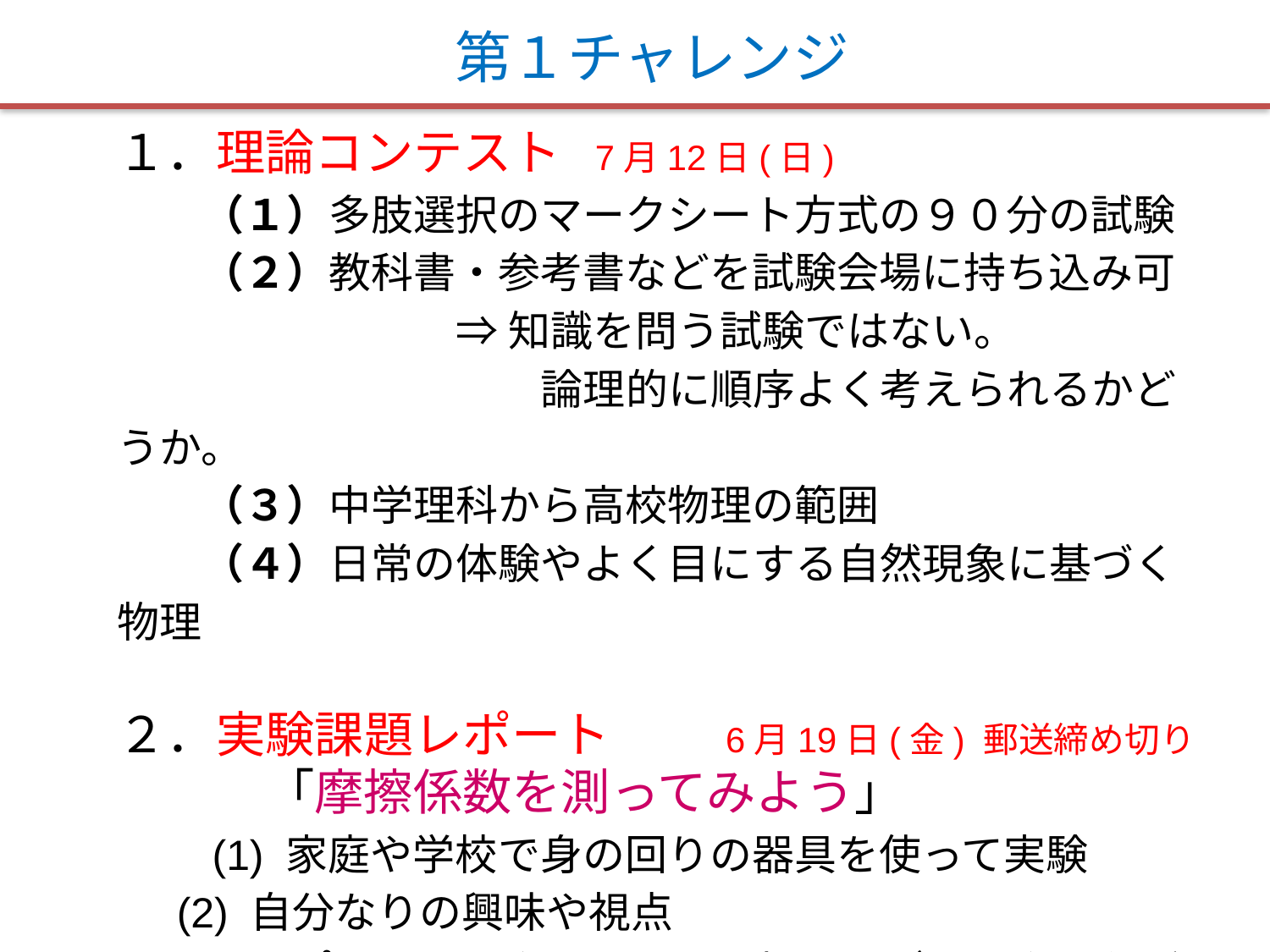

第１チャレンジ
１．理論コンテスト  7月12日(日)
　　（１）多肢選択のマークシート方式の９０分の試験
　　（２）教科書・参考書などを試験会場に持ち込み可
　　　　　　　　⇒ 知識を問う試験ではない。
　　　　　　　　　　論理的に順序よく考えられるかどうか。
　　（３）中学理科から高校物理の範囲
　　（４）日常の体験やよく目にする自然現象に基づく物理

２．実験課題レポート　　 6月19日(金) 郵送締め切り
　　　「摩擦係数を測ってみよう」
　　(1) 家庭や学校で身の回りの器具を使って実験
     (2) 自分なりの興味や視点
     (3) レポート：セクションに区切り、グラフや図などを利用
     (4) 優秀実験レポート賞（理論成績に関わらず）